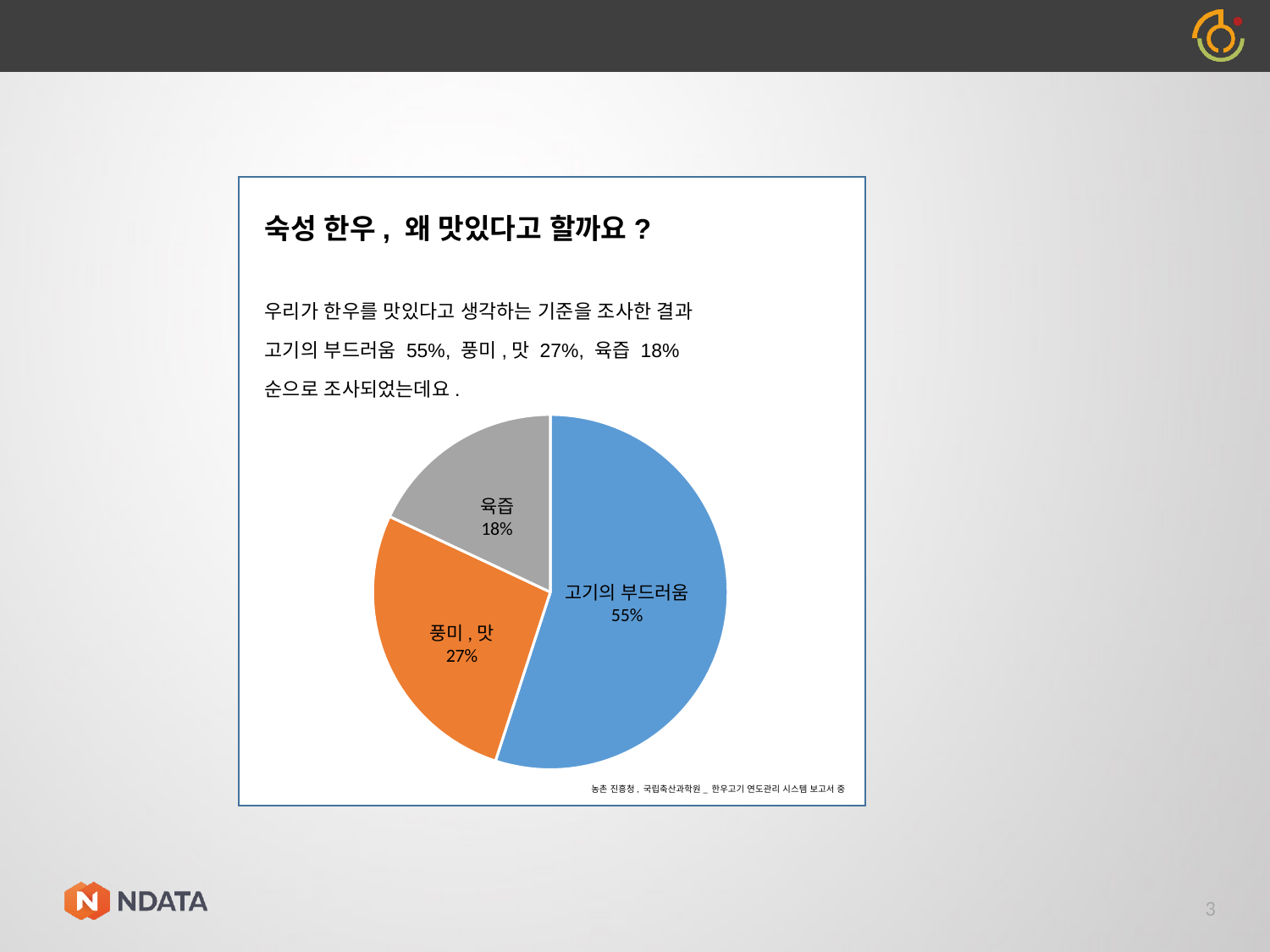

숙성 한우, 왜 맛있다고 할까요?

우리가 한우를 맛있다고 생각하는 기준을 조사한 결과
고기의 부드러움 55%, 풍미,맛 27%, 육즙 18%
순으로 조사되었는데요.

### Chart

| Category | 판매 |
|---|---|
| 1분기 | 55.0 |
| 2분기 | 27.0 |
| 3분기 | 18.0 |
육즙
18%
고기의 부드러움
55%
풍미,맛
27%
농촌 진흥청, 국립축산과학원_ 한우고기 연도관리 시스템 보고서 중
3